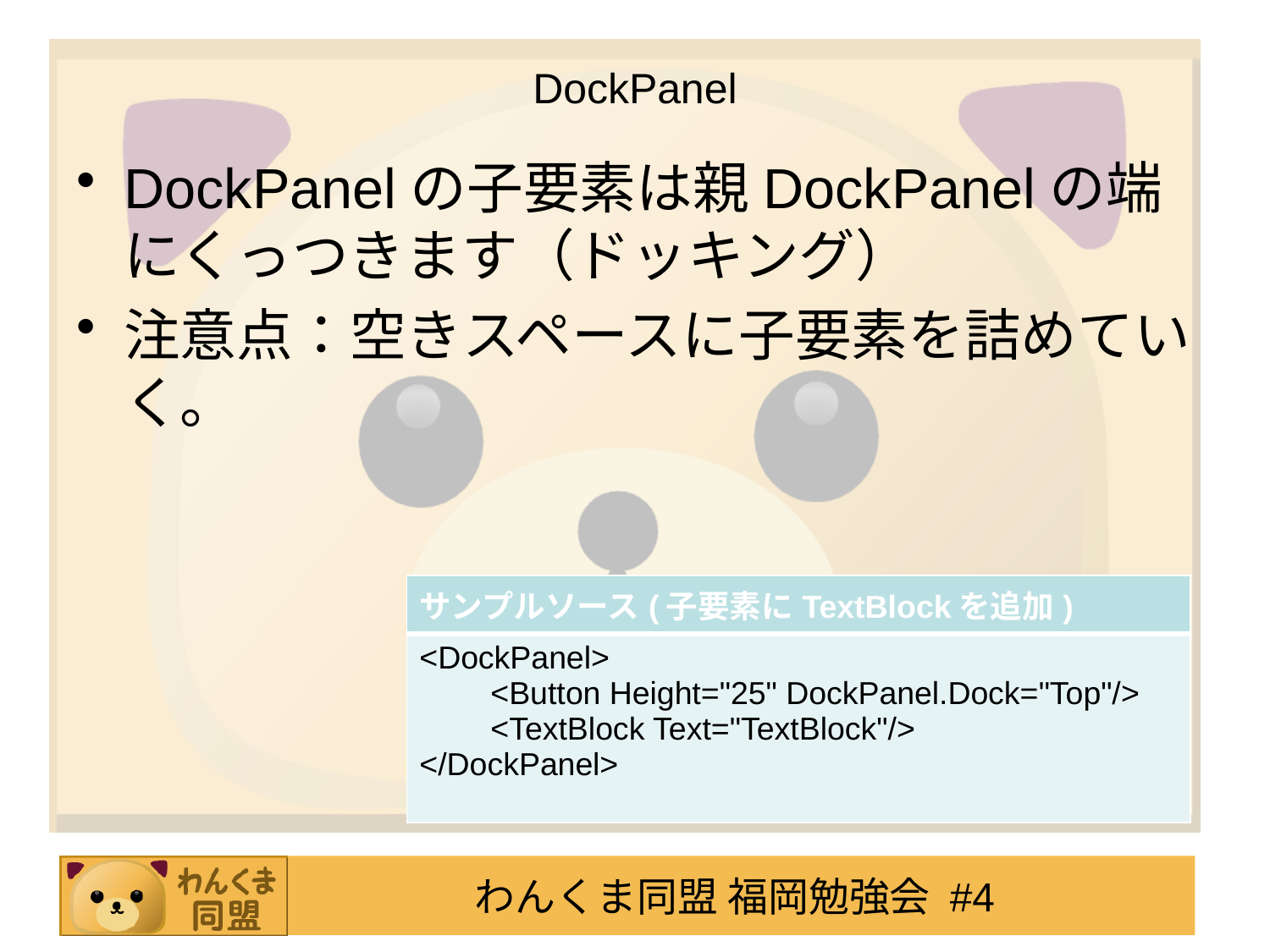

# DockPanel
DockPanelの子要素は親DockPanelの端にくっつきます（ドッキング）
注意点：空きスペースに子要素を詰めていく。
| サンプルソース(子要素にTextBlockを追加) |
| --- |
| <DockPanel> <Button Height="25" DockPanel.Dock="Top"/> <TextBlock Text="TextBlock"/> </DockPanel> |